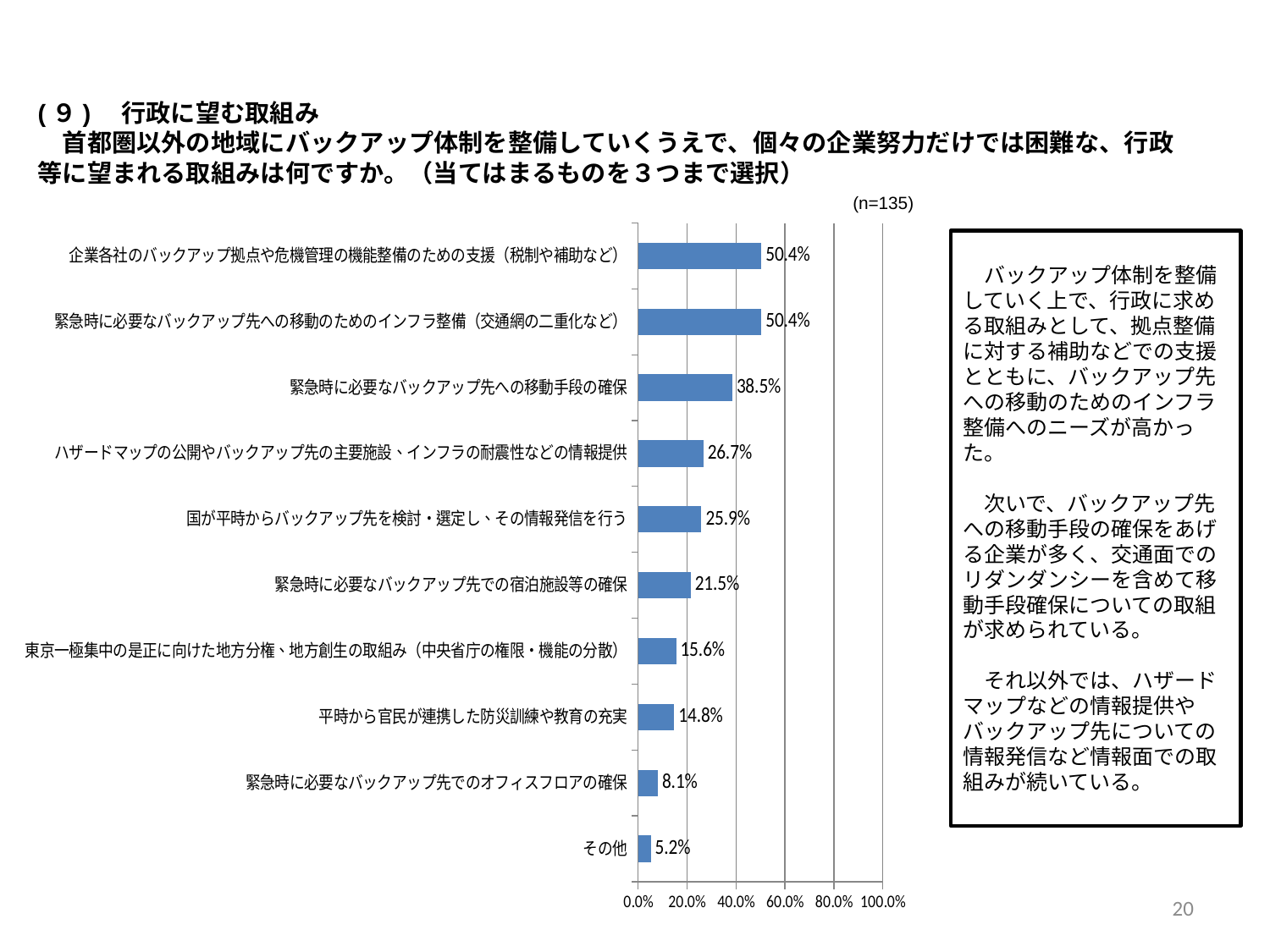

(９)　行政に望む取組み
　首都圏以外の地域にバックアップ体制を整備していくうえで、個々の企業努力だけでは困難な、行政等に望まれる取組みは何ですか。（当てはまるものを３つまで選択）
(n=135)

### Chart

| Category |  |
|---|---|
| その他 | 0.052 |
| 緊急時に必要なバックアップ先でのオフィスフロアの確保 | 0.081 |
| 平時から官民が連携した防災訓練や教育の充実 | 0.148 |
| 東京一極集中の是正に向けた地方分権、地方創生の取組み（中央省庁の権限・機能の分散） | 0.156 |
| 緊急時に必要なバックアップ先での宿泊施設等の確保 | 0.215 |
| 国が平時からバックアップ先を検討・選定し、その情報発信を行う | 0.259 |
| ハザードマップの公開やバックアップ先の主要施設、インフラの耐震性などの情報提供 | 0.267 |
| 緊急時に必要なバックアップ先への移動手段の確保 | 0.385 |
| 緊急時に必要なバックアップ先への移動のためのインフラ整備（交通網の二重化など） | 0.504 |
| 企業各社のバックアップ拠点や危機管理の機能整備のための支援（税制や補助など） | 0.504 |
　バックアップ体制を整備していく上で、行政に求める取組みとして、拠点整備に対する補助などでの支援とともに、バックアップ先への移動のためのインフラ整備へのニーズが高かった。

　次いで、バックアップ先への移動手段の確保をあげる企業が多く、交通面でのリダンダンシーを含めて移動手段確保についての取組が求められている。

　それ以外では、ハザードマップなどの情報提供やバックアップ先についての情報発信など情報面での取組みが続いている。
20
現行のバックアップ体制
見直しの内容